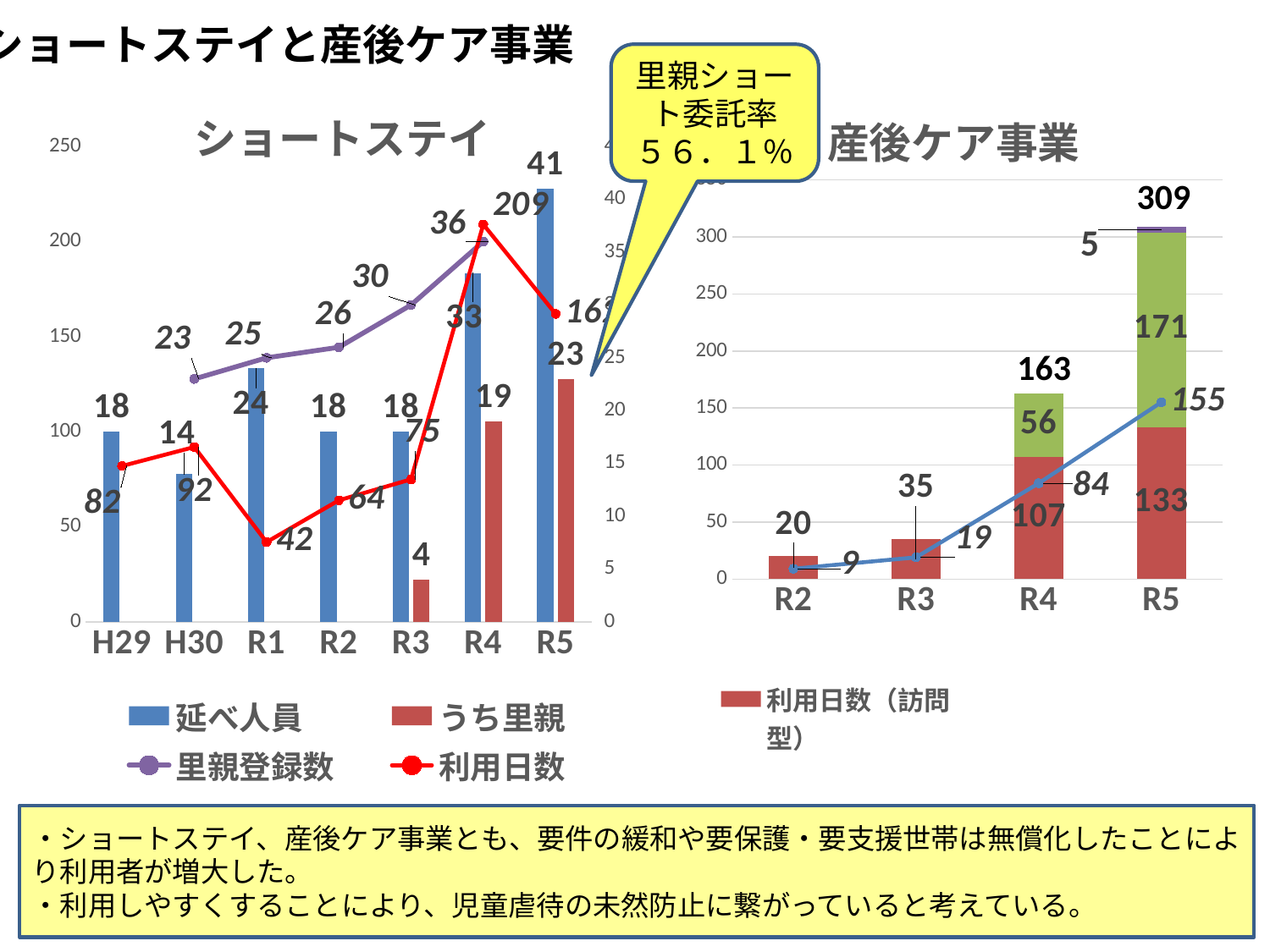

ショートステイと産後ケア事業
里親ショート委託率
５６．１％

### Chart: ショートステイ

| Category | 延べ人員 | うち里親 | 利用日数 | 里親登録数 |
|---|---|---|---|---|
| H29 | 18.0 | None | 82.0 | None |
| H30 | 14.0 | None | 92.0 | 23.0 |
| R1 | 24.0 | None | 42.0 | 25.0 |
| R2 | 18.0 | None | 64.0 | 26.0 |
| R3 | 18.0 | 4.0 | 75.0 | 30.0 |
| R4 | 33.0 | 19.0 | 209.0 | 36.0 |
| R5 | 41.0 | 23.0 | 162.0 | None |

### Chart: 産後ケア事業

| Category | 利用日数（訪問型） | 利用日数（通所型） | 利用日数（宿泊型） | 承認数 |
|---|---|---|---|---|
| R2 | 20.0 | None | None | 9.0 |
| R3 | 35.0 | None | None | 19.0 |
| R4 | 107.0 | 56.0 | None | 84.0 |
| R5 | 133.0 | 171.0 | 5.0 | 155.0 |
309

163
・ショートステイ、産後ケア事業とも、要件の緩和や要保護・要支援世帯は無償化したことにより利用者が増大した。
・利用しやすくすることにより、児童虐待の未然防止に繋がっていると考えている。